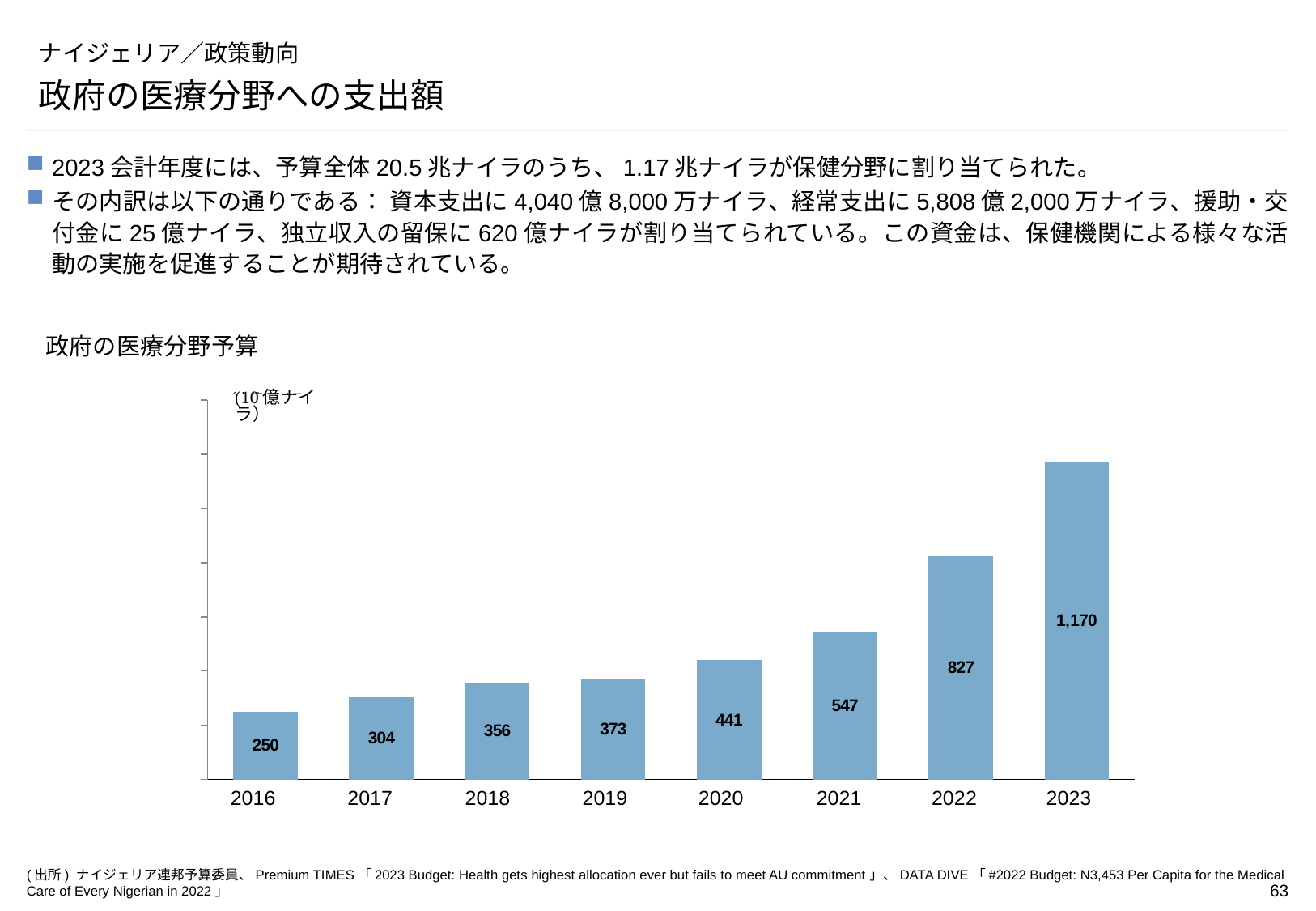

# ナイジェリア／政策動向
政府の医療分野への支出額
2023会計年度には、予算全体20.5兆ナイラのうち、1.17兆ナイラが保健分野に割り当てられた。
その内訳は以下の通りである： 資本支出に4,040億8,000万ナイラ、経常支出に5,808億2,000万ナイラ、援助・交付金に25億ナイラ、独立収入の留保に620億ナイラが割り当てられている。この資金は、保健機関による様々な活動の実施を促進することが期待されている。
政府の医療分野予算

### Chart

| Category |  |  |
|---|---|---|
（十億ナイラ)

2016
2017
2018
2019
2020
2021
2022
2023
(出所) ナイジェリア連邦予算委員、Premium TIMES「2023 Budget: Health gets highest allocation ever but fails to meet AU commitment」、DATA DIVE「#2022 Budget: N3,453 Per Capita for the Medical Care of Every Nigerian in 2022」